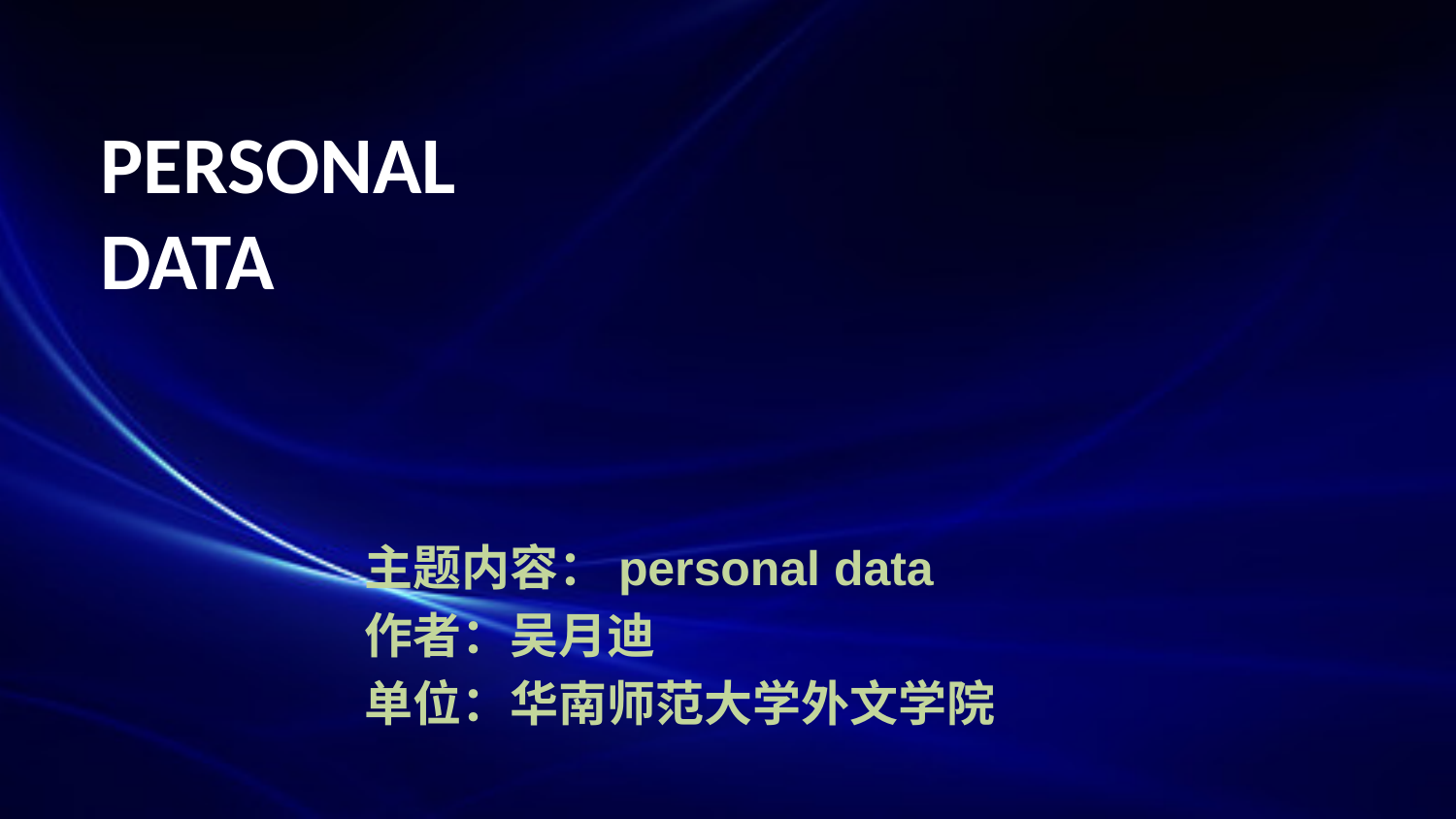

# PERSONAL DATA
主题内容：personal data
作者：吴月迪
单位：华南师范大学外文学院